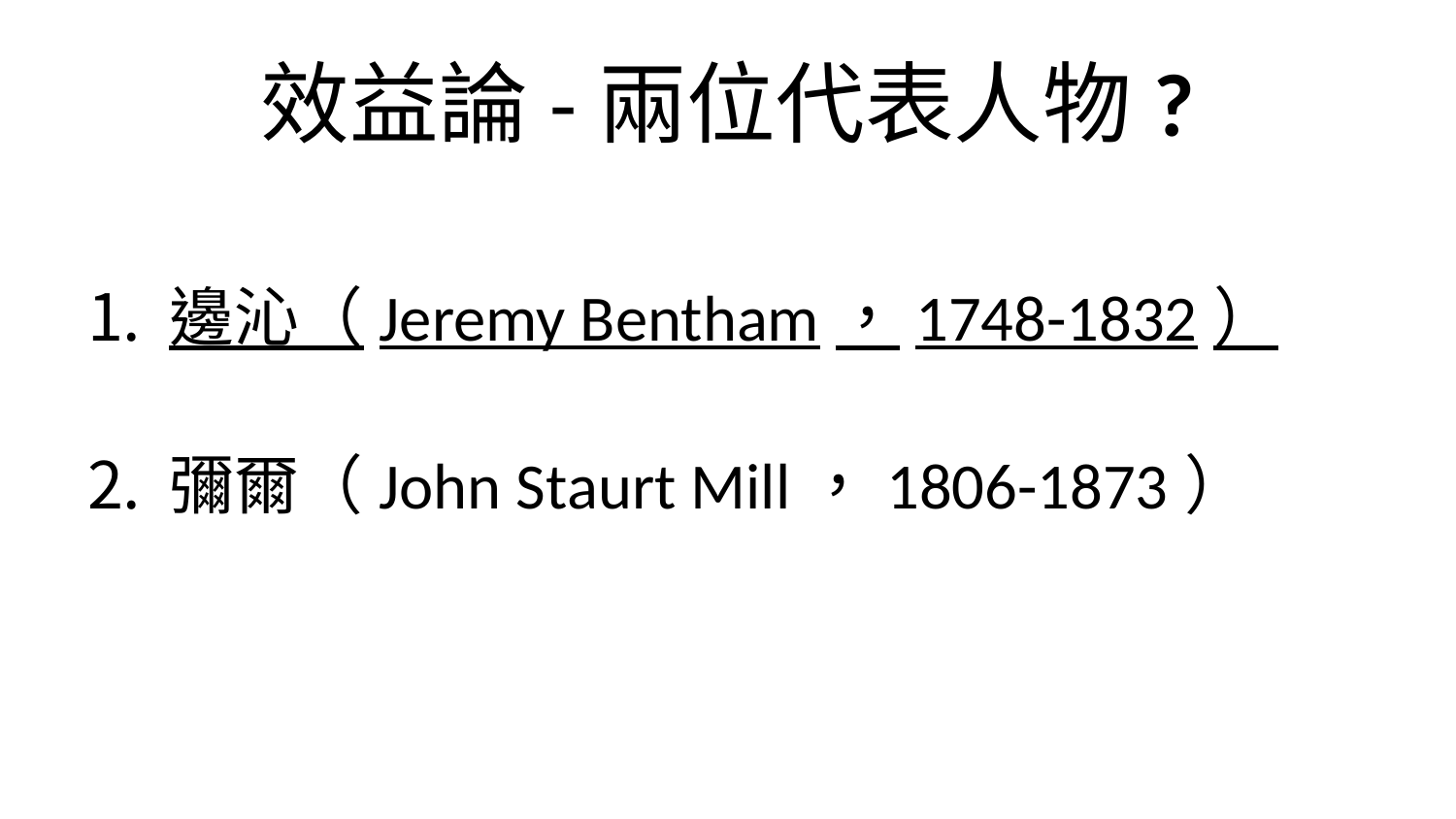

# 效益論-兩位代表人物?
邊沁（Jeremy Bentham，1748-1832）
彌爾（John Staurt Mill，1806-1873）